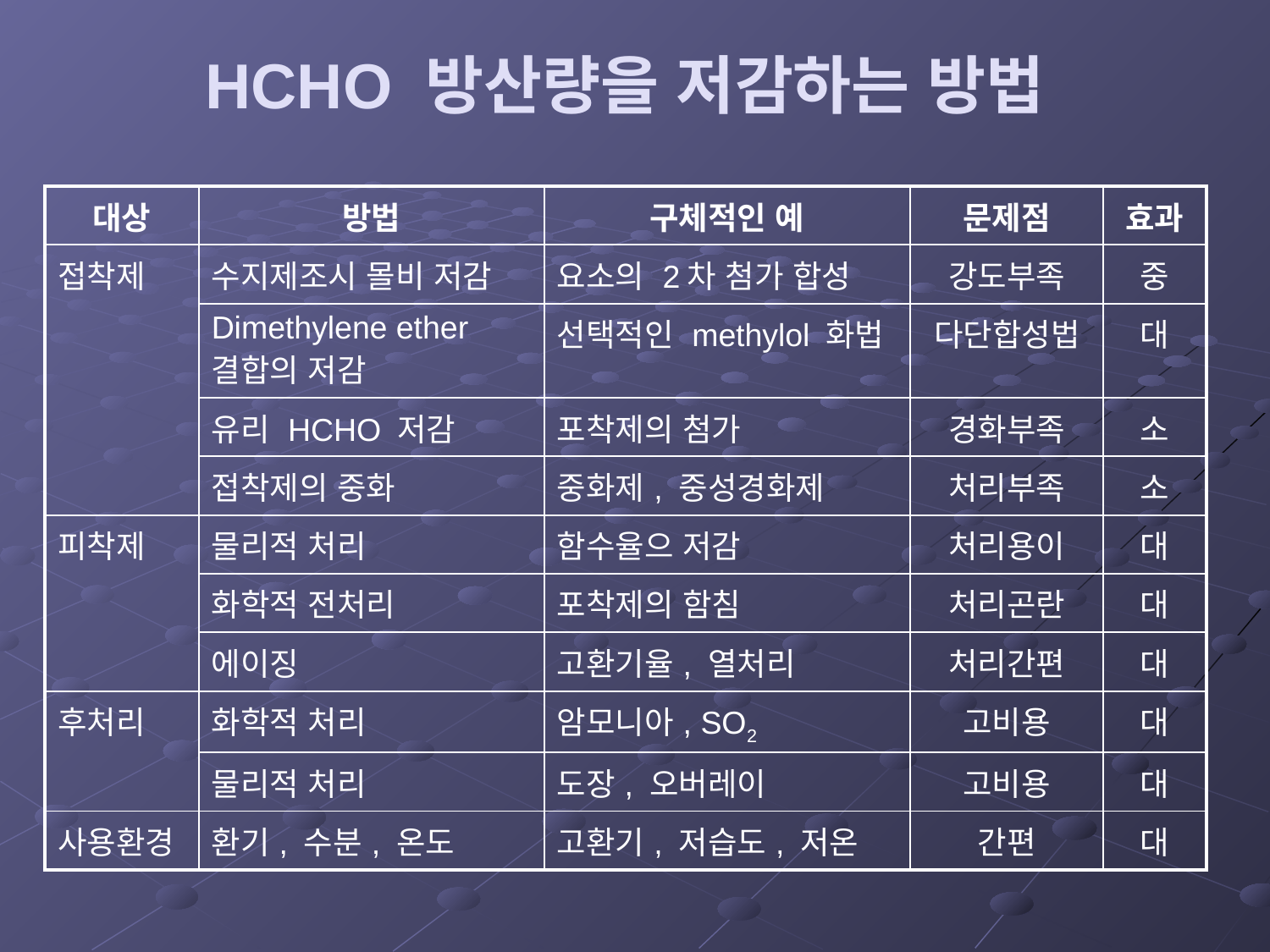

# HCHO 방산량을 저감하는 방법
| 대상 | 방법 | 구체적인 예 | 문제점 | 효과 |
| --- | --- | --- | --- | --- |
| 접착제 | 수지제조시 몰비 저감 | 요소의 2차 첨가 합성 | 강도부족 | 중 |
|  | Dimethylene ether 결합의 저감 | 선택적인 methylol 화법 | 다단합성법 | 대 |
|  | 유리 HCHO 저감 | 포착제의 첨가 | 경화부족 | 소 |
|  | 접착제의 중화 | 중화제, 중성경화제 | 처리부족 | 소 |
| 피착제 | 물리적 처리 | 함수율으 저감 | 처리용이 | 대 |
|  | 화학적 전처리 | 포착제의 함침 | 처리곤란 | 대 |
|  | 에이징 | 고환기율, 열처리 | 처리간편 | 대 |
| 후처리 | 화학적 처리 | 암모니아, SO2 | 고비용 | 대 |
|  | 물리적 처리 | 도장, 오버레이 | 고비용 | 대 |
| 사용환경 | 환기, 수분, 온도 | 고환기, 저습도, 저온 | 간편 | 대 |